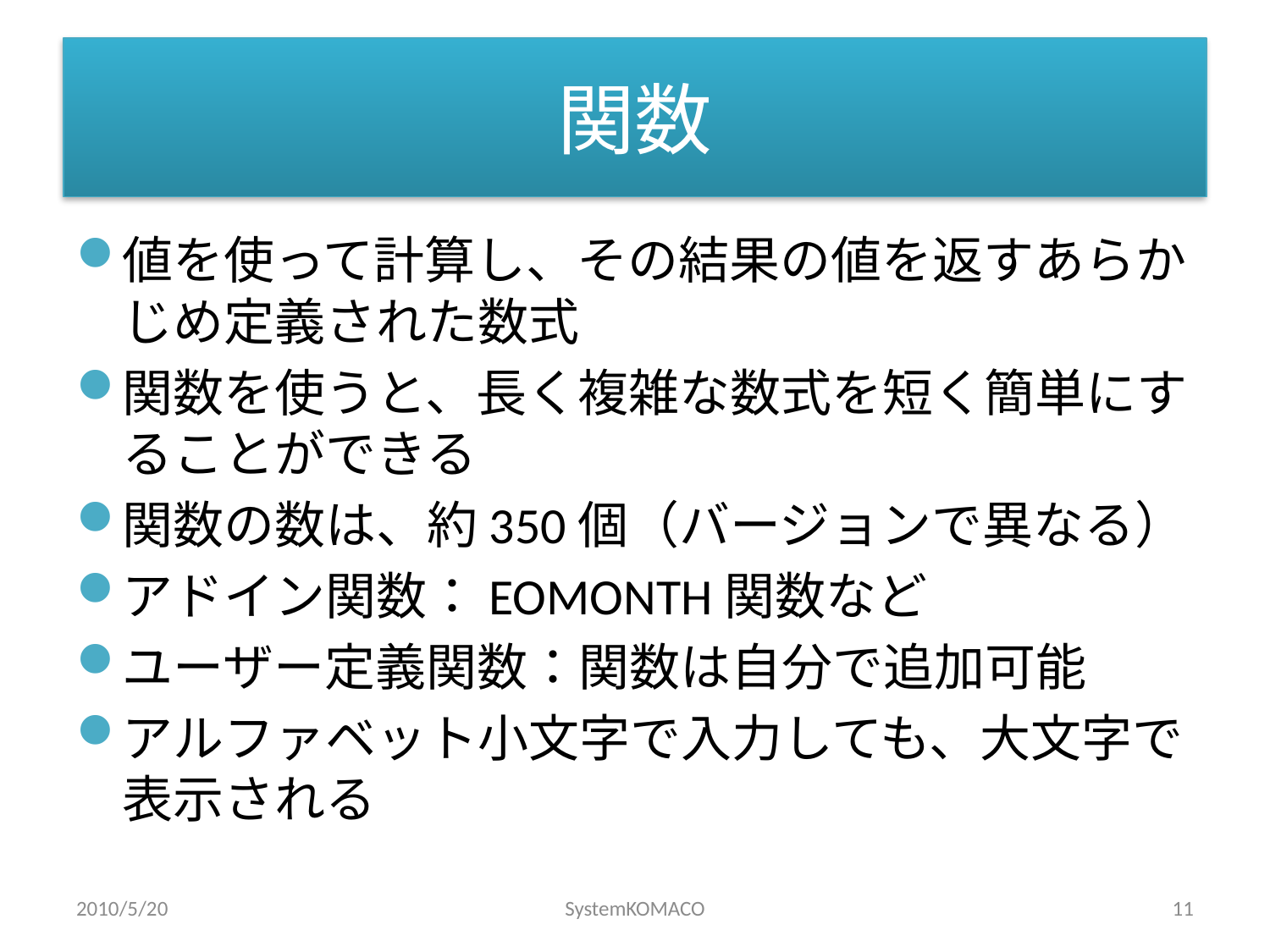

# 関数
値を使って計算し、その結果の値を返すあらかじめ定義された数式
関数を使うと、長く複雑な数式を短く簡単にすることができる
関数の数は、約350個（バージョンで異なる）
アドイン関数：EOMONTH関数など
ユーザー定義関数：関数は自分で追加可能
アルファベット小文字で入力しても、大文字で表示される
2010/5/20
SystemKOMACO
11